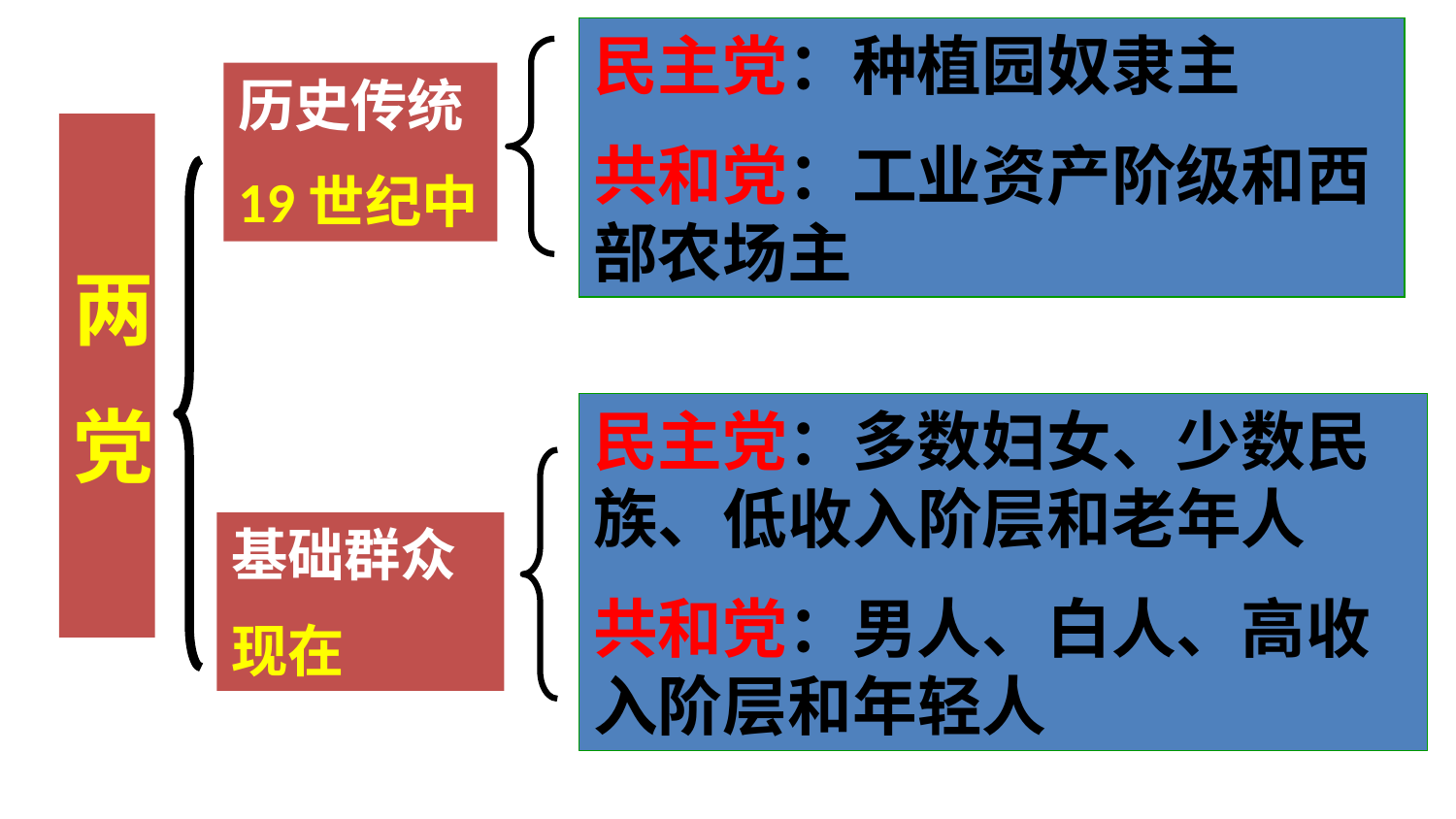

民主党：种植园奴隶主
共和党：工业资产阶级和西部农场主

历史传统
19世纪中

两
党

民主党：多数妇女、少数民族、低收入阶层和老年人
共和党：男人、白人、高收入阶层和年轻人

基础群众
现在